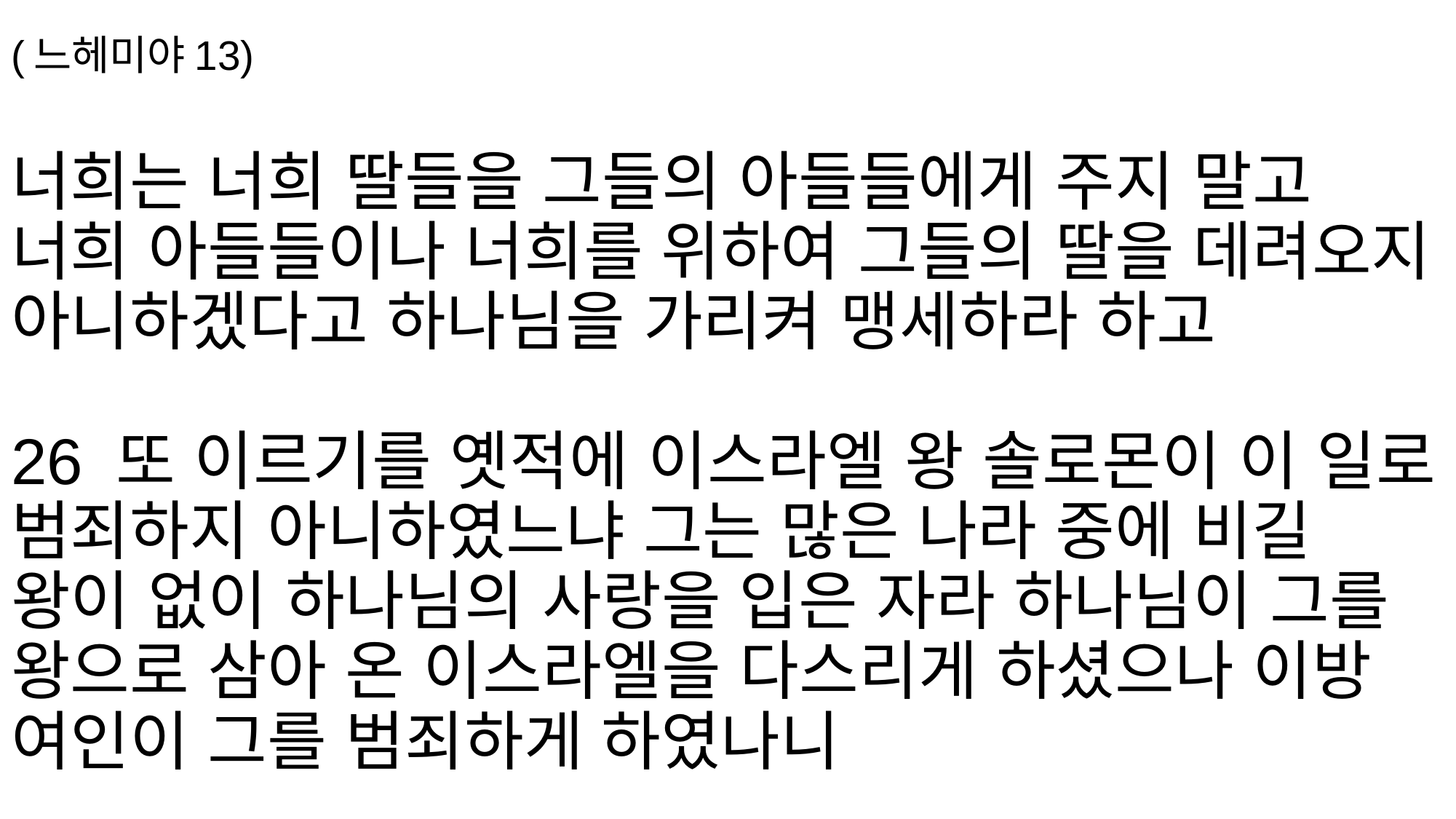

# (느헤미야13) 너희는 너희 딸들을 그들의 아들들에게 주지 말고 너희 아들들이나 너희를 위하여 그들의 딸을 데려오지 아니하겠다고 하나님을 가리켜 맹세하라 하고 26 또 이르기를 옛적에 이스라엘 왕 솔로몬이 이 일로 범죄하지 아니하였느냐 그는 많은 나라 중에 비길 왕이 없이 하나님의 사랑을 입은 자라 하나님이 그를 왕으로 삼아 온 이스라엘을 다스리게 하셨으나 이방 여인이 그를 범죄하게 하였나니